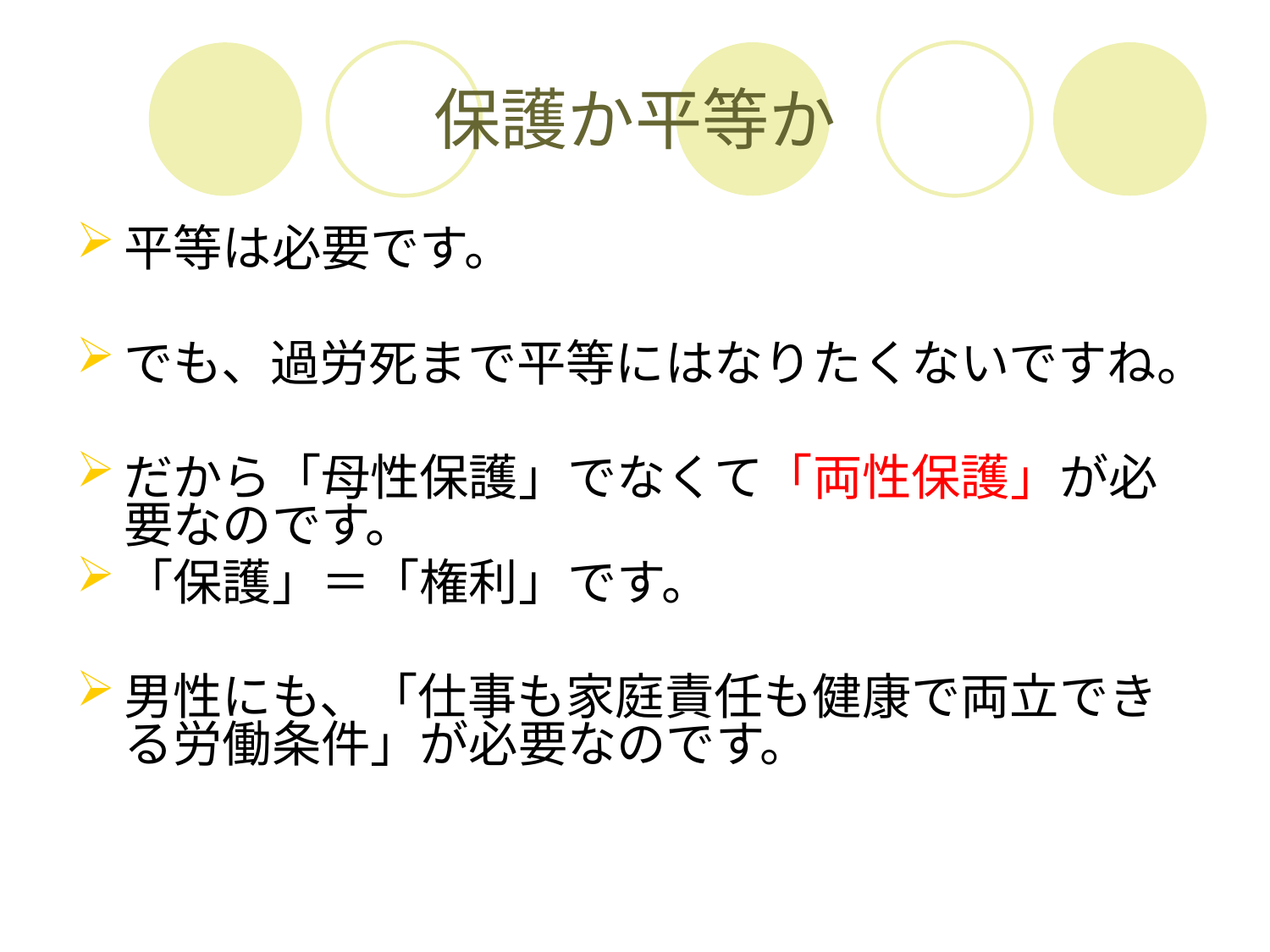

# 保護か平等か
平等は必要です。

でも、過労死まで平等にはなりたくないですね。

だから「母性保護」でなくて「両性保護」が必要なのです。
「保護」＝「権利」です。

男性にも、「仕事も家庭責任も健康で両立できる労働条件」が必要なのです。